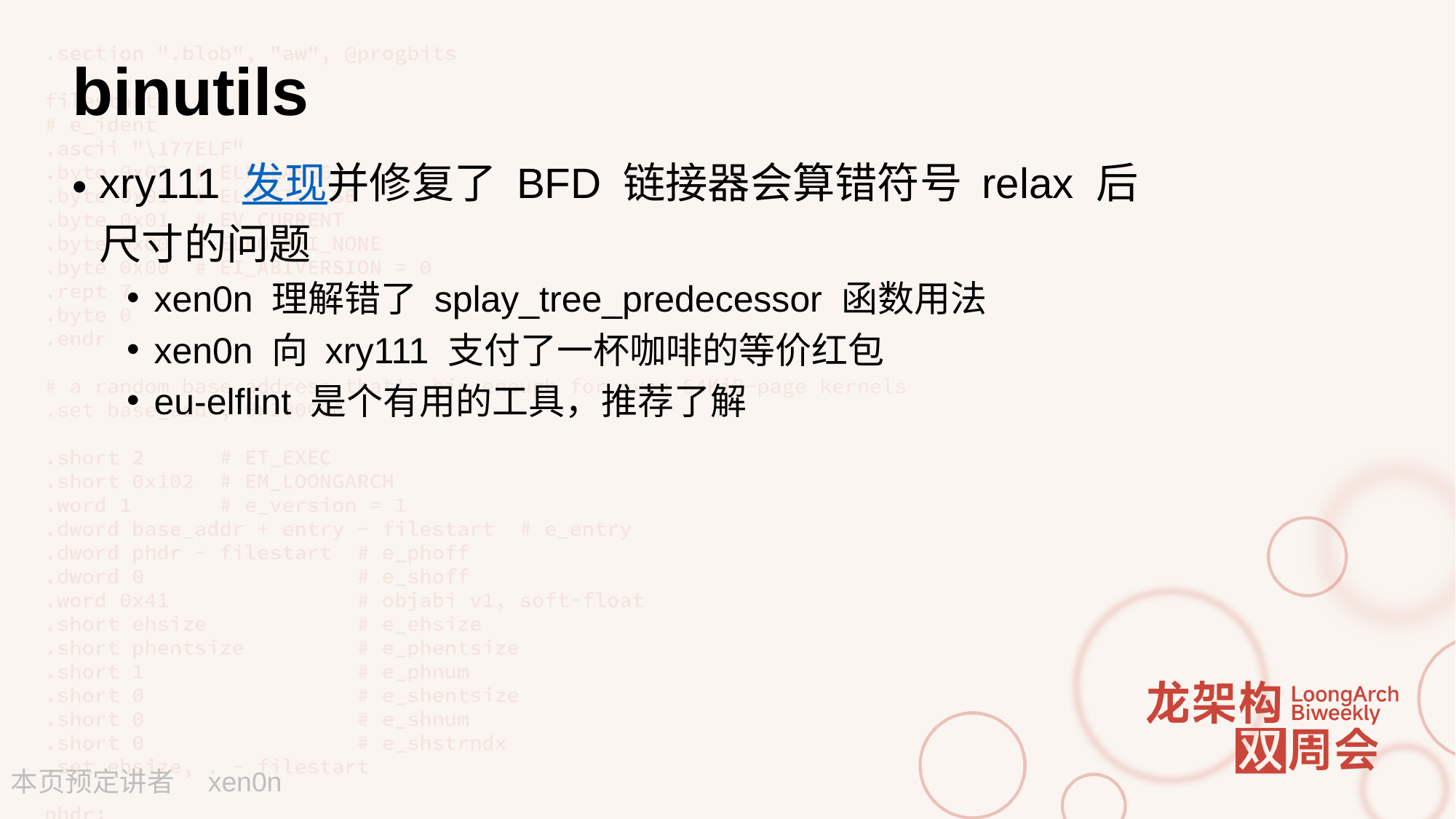

# binutils
xry111 发现并修复了 BFD 链接器会算错符号 relax 后尺寸的问题
xen0n 理解错了 splay_tree_predecessor 函数用法
xen0n 向 xry111 支付了一杯咖啡的等价红包
eu-elflint 是个有用的工具，推荐了解
xen0n